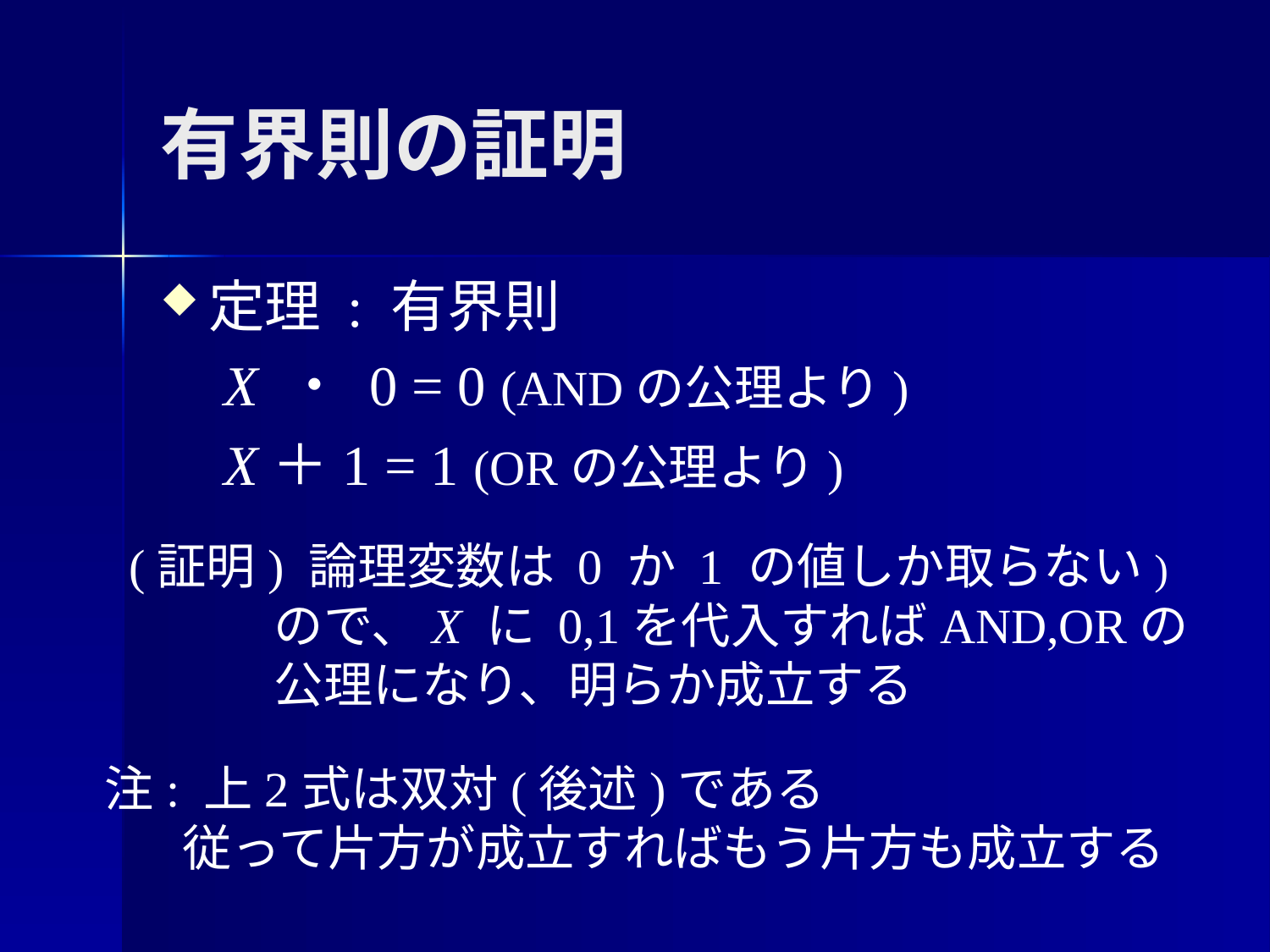

# 有界則の証明
定理 : 有界則
X ・ 0 = 0 (ANDの公理より)
X＋1 = 1 (ORの公理より)
(証明) 論理変数は 0 か 1 の値しか取らない)ので、X に 0,1を代入すればAND,ORの公理になり、明らか成立する
注: 上2式は双対(後述)である
      従って片方が成立すればもう片方も成立する